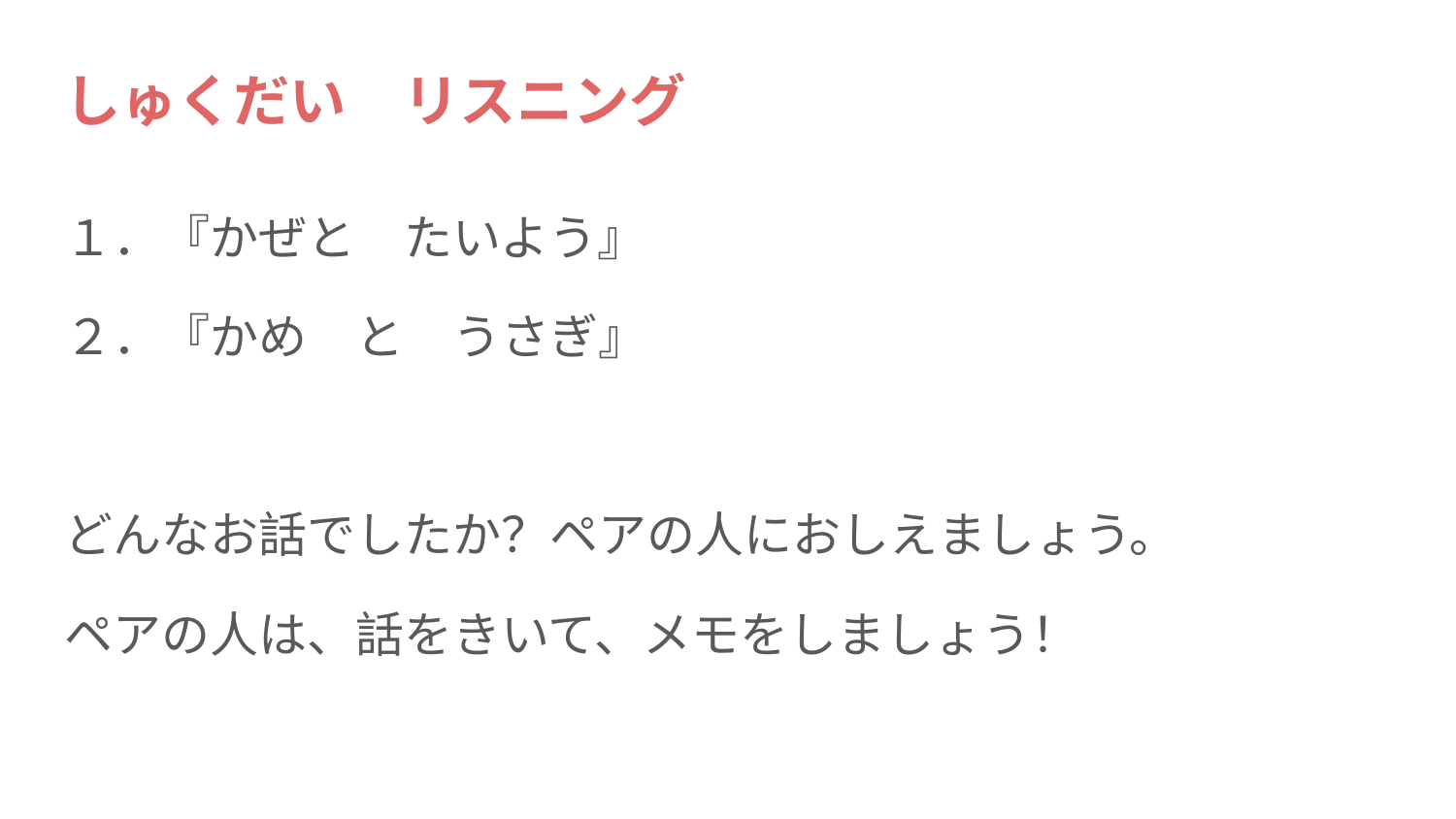

# しゅくだい　リスニング
１．『かぜと　たいよう』
２．『かめ　と　うさぎ』

どんなお話でしたか？ペアの人におしえましょう。
ペアの人は、話をきいて、メモをしましょう！